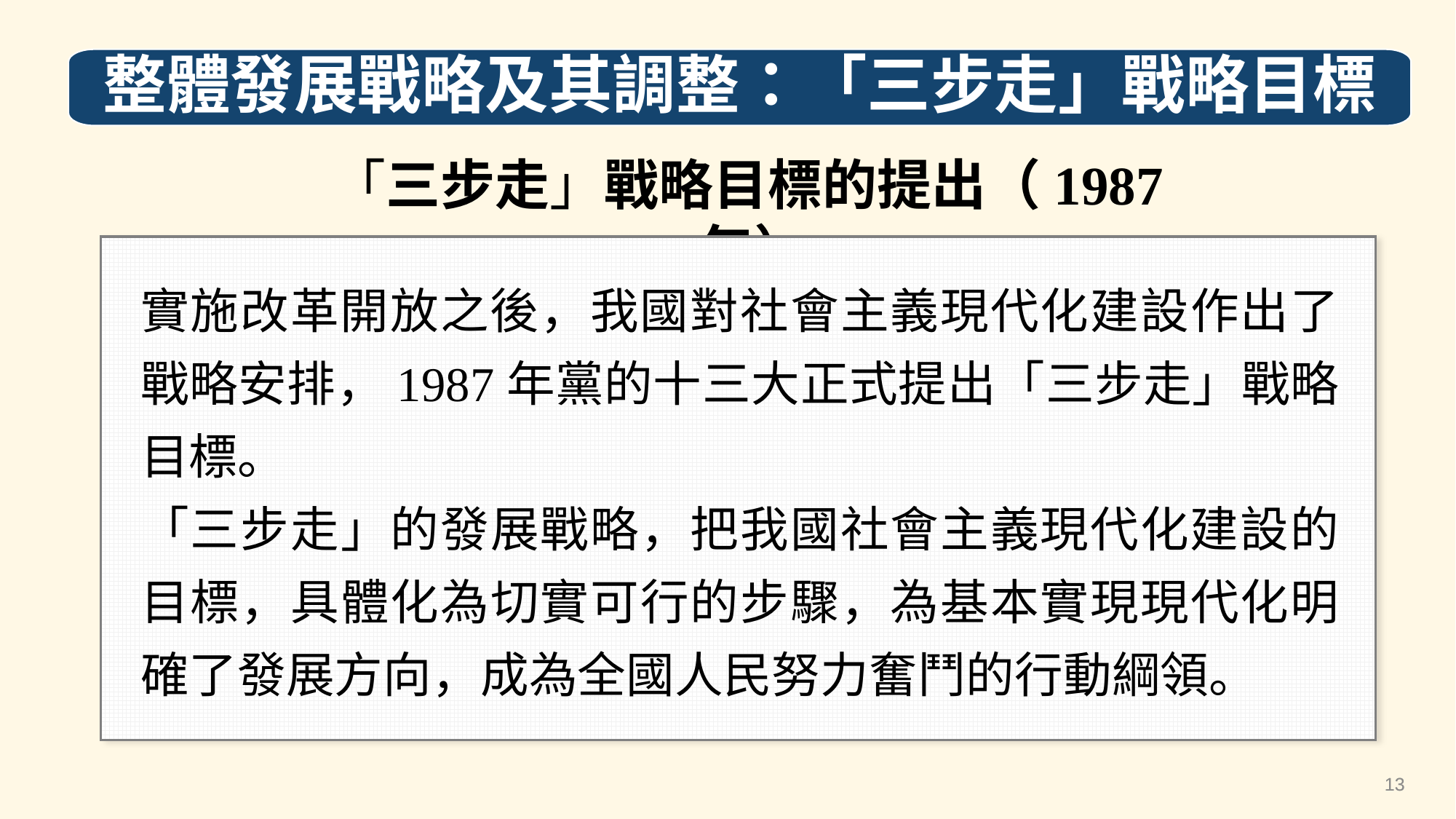

整體發展戰略及其調整：「三步走」戰略目標
「三步走」戰略目標的提出（1987年）

實施改革開放之後，我國對社會主義現代化建設作出了戰略安排，1987年黨的十三大正式提出「三步走」戰略目標。
「三步走」的發展戰略，把我國社會主義現代化建設的目標，具體化為切實可行的步驟，為基本實現現代化明確了發展方向，成為全國人民努力奮鬥的行動綱領。